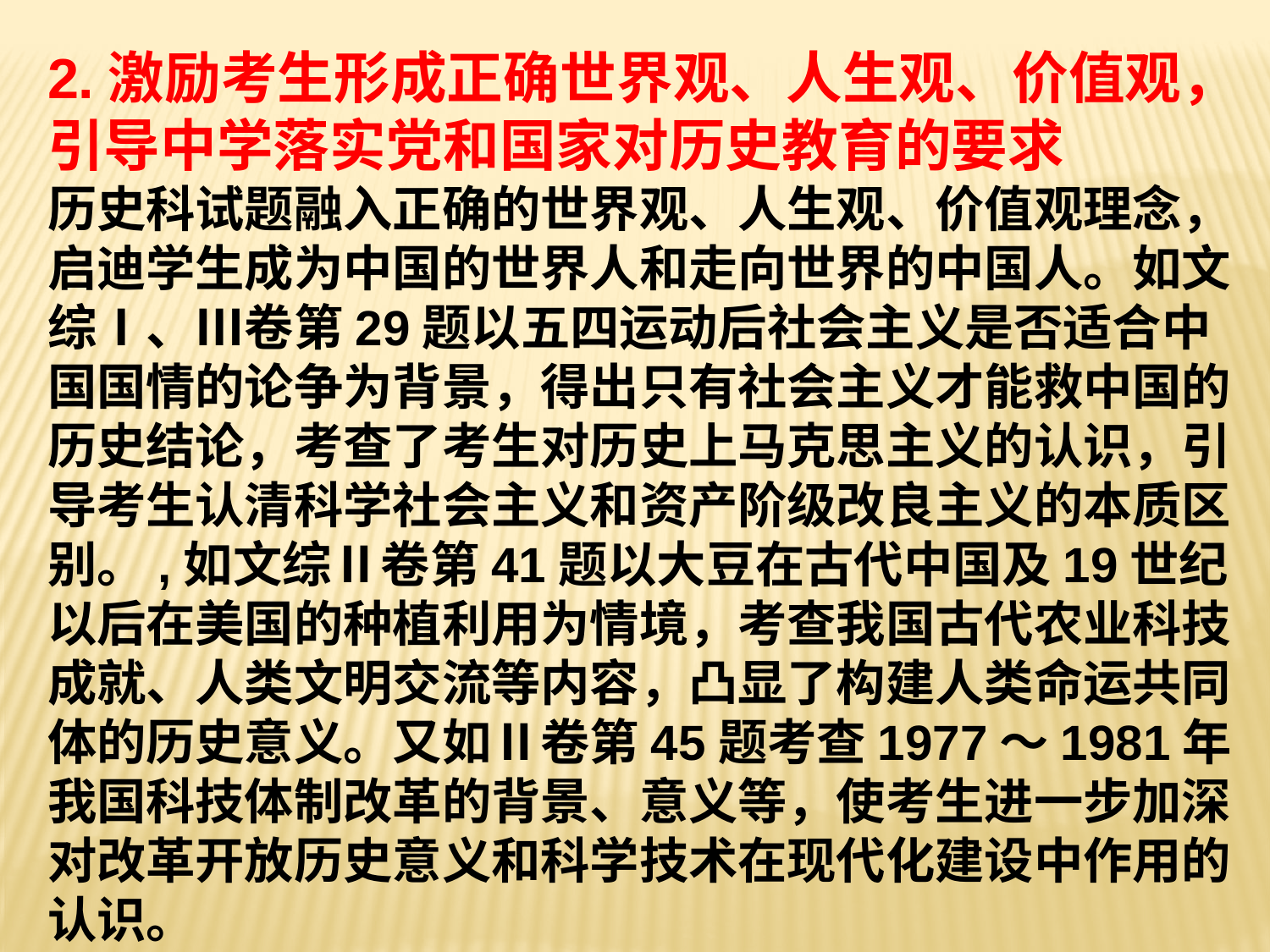

2.激励考生形成正确世界观、人生观、价值观，引导中学落实党和国家对历史教育的要求
历史科试题融入正确的世界观、人生观、价值观理念，启迪学生成为中国的世界人和走向世界的中国人。如文综Ⅰ、Ⅲ卷第29题以五四运动后社会主义是否适合中国国情的论争为背景，得出只有社会主义才能救中国的历史结论，考查了考生对历史上马克思主义的认识，引导考生认清科学社会主义和资产阶级改良主义的本质区别。,如文综Ⅱ卷第41题以大豆在古代中国及19世纪以后在美国的种植利用为情境，考查我国古代农业科技成就、人类文明交流等内容，凸显了构建人类命运共同体的历史意义。又如Ⅱ卷第45题考查1977～1981年我国科技体制改革的背景、意义等，使考生进一步加深对改革开放历史意义和科学技术在现代化建设中作用的认识。